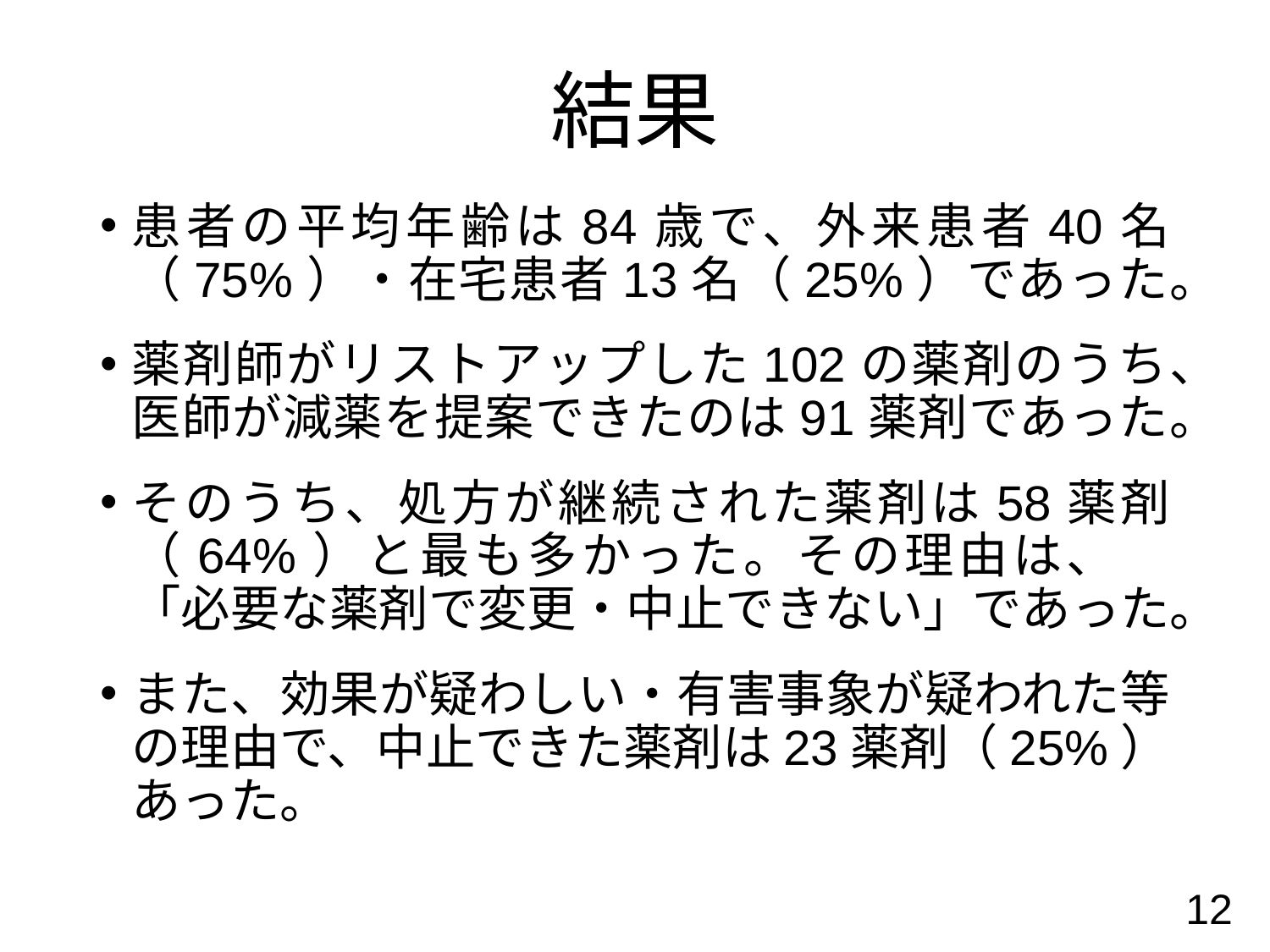

# 結果
患者の平均年齢は84歳で、外来患者40名（75%）・在宅患者13名（25%）であった。
薬剤師がリストアップした102の薬剤のうち、医師が減薬を提案できたのは91薬剤であった。
そのうち、処方が継続された薬剤は58薬剤（64%）と最も多かった。その理由は、　「必要な薬剤で変更・中止できない」であった。
また、効果が疑わしい・有害事象が疑われた等の理由で、中止できた薬剤は23薬剤（25%）あった。
12